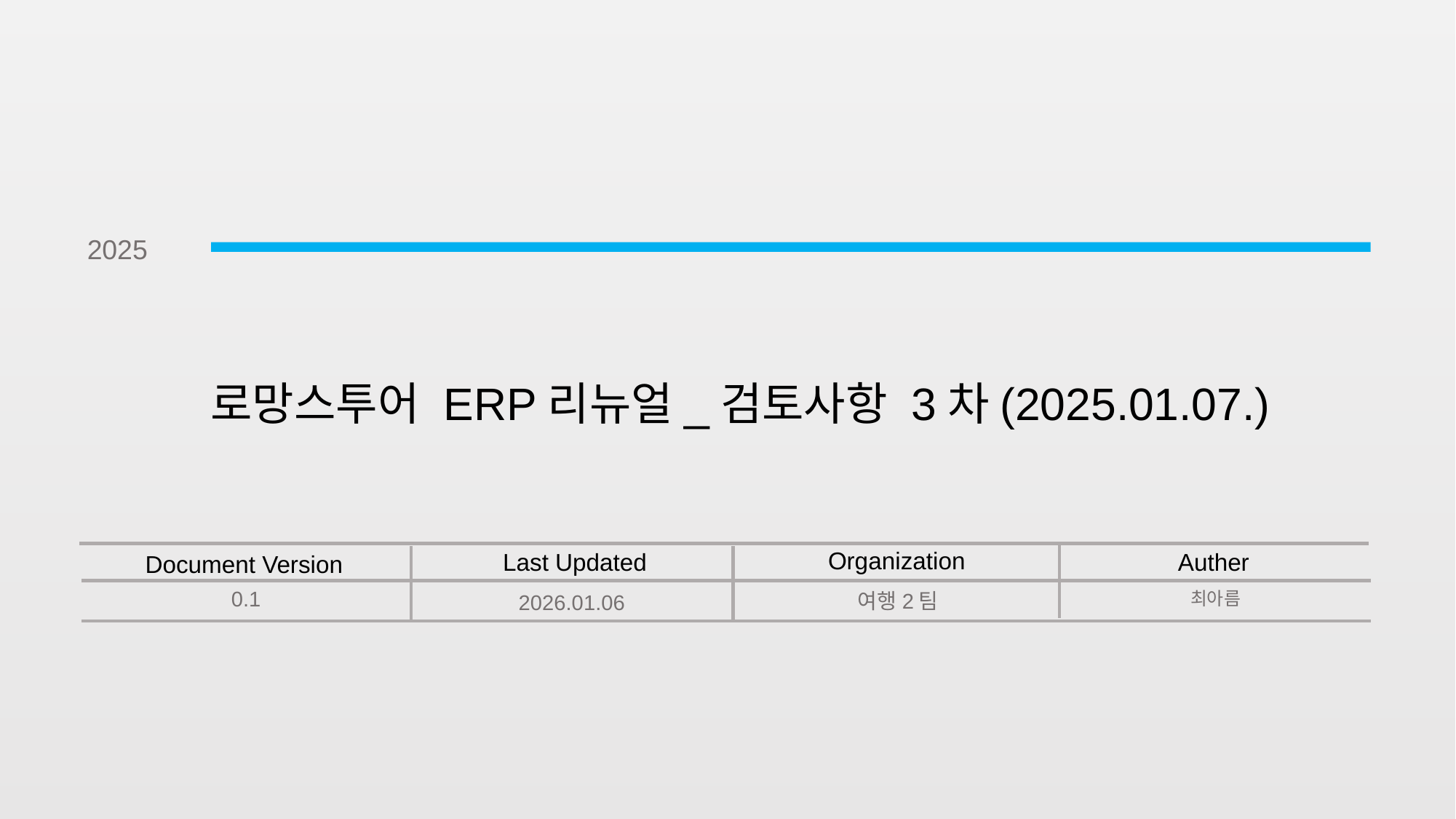

2025

로망스투어 ERP리뉴얼_검토사항 3차(2025.01.07.)
Organization
Auther
Last Updated
Document Version
0.1
최아름
여행2팀
2026.01.06
1